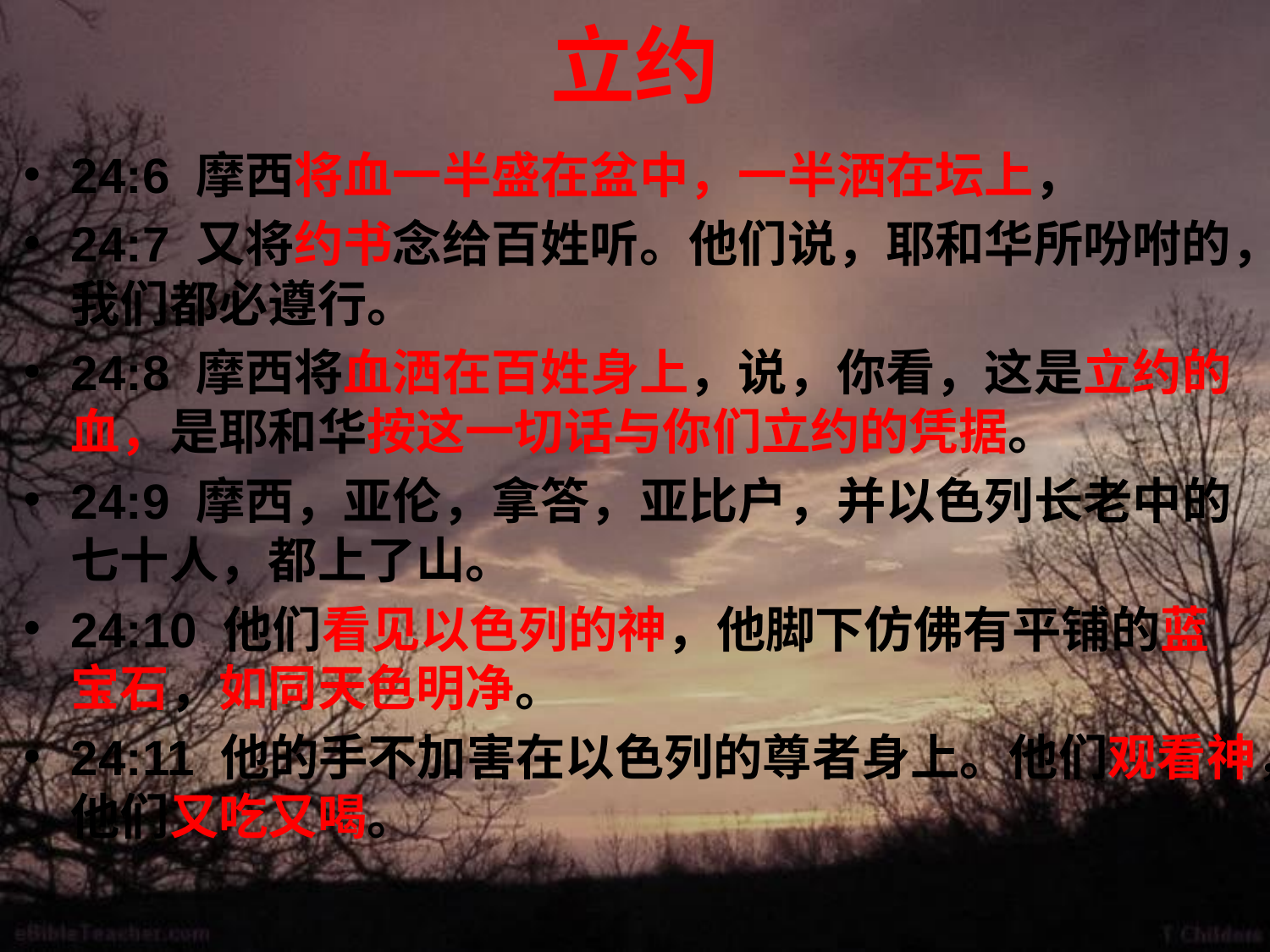

# 立约
24:6 摩西将血一半盛在盆中，一半洒在坛上，
24:7 又将约书念给百姓听。他们说，耶和华所吩咐的，我们都必遵行。
24:8 摩西将血洒在百姓身上，说，你看，这是立约的血，是耶和华按这一切话与你们立约的凭据。
24:9 摩西，亚伦，拿答，亚比户，并以色列长老中的七十人，都上了山。
24:10 他们看见以色列的神，他脚下仿佛有平铺的蓝宝石，如同天色明净。
24:11 他的手不加害在以色列的尊者身上。他们观看神，他们又吃又喝。